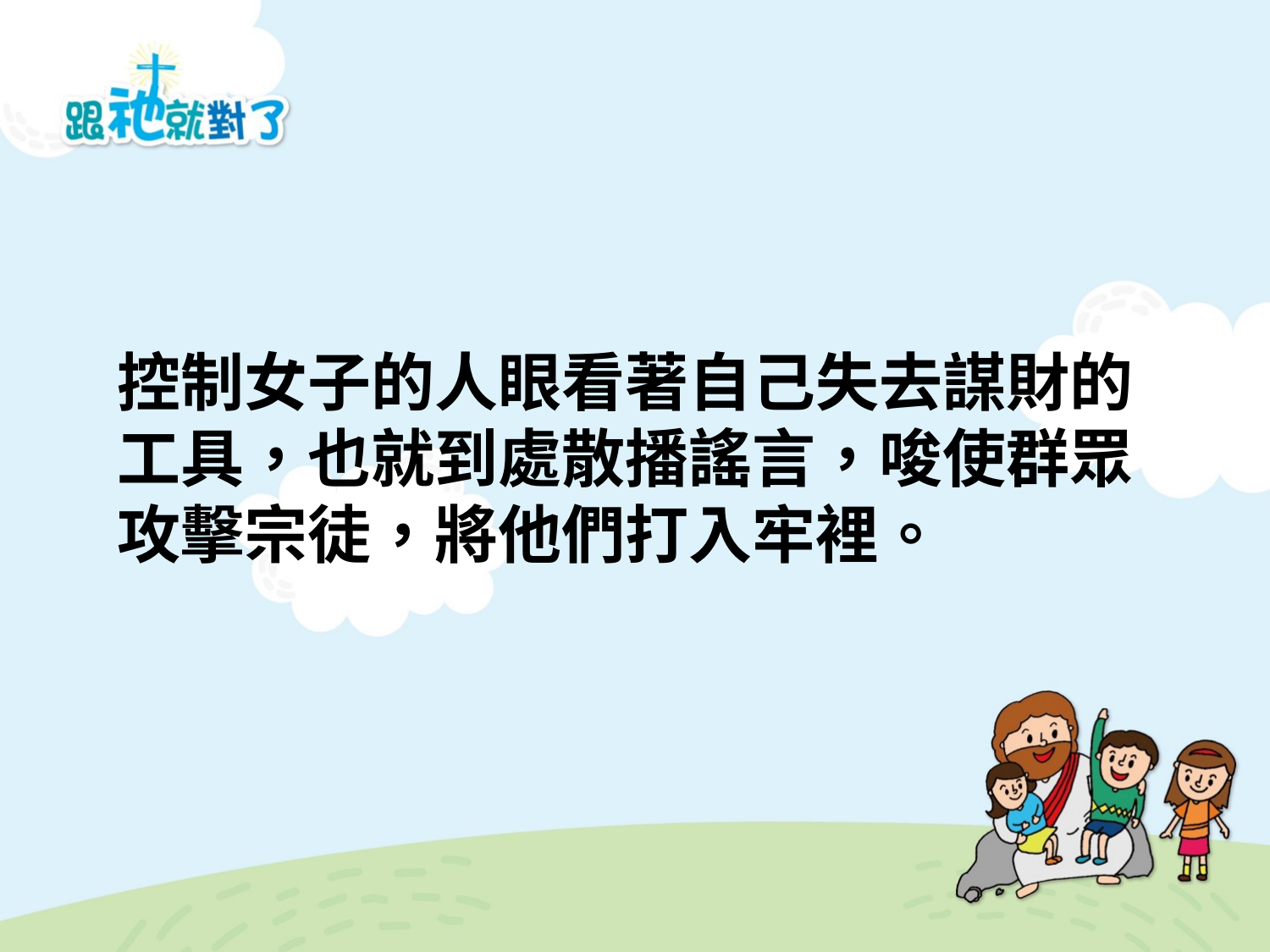

控制女子的人眼看著自己失去謀財的工具，也就到處散播謠言，唆使群眾攻擊宗徒，將他們打入牢裡。